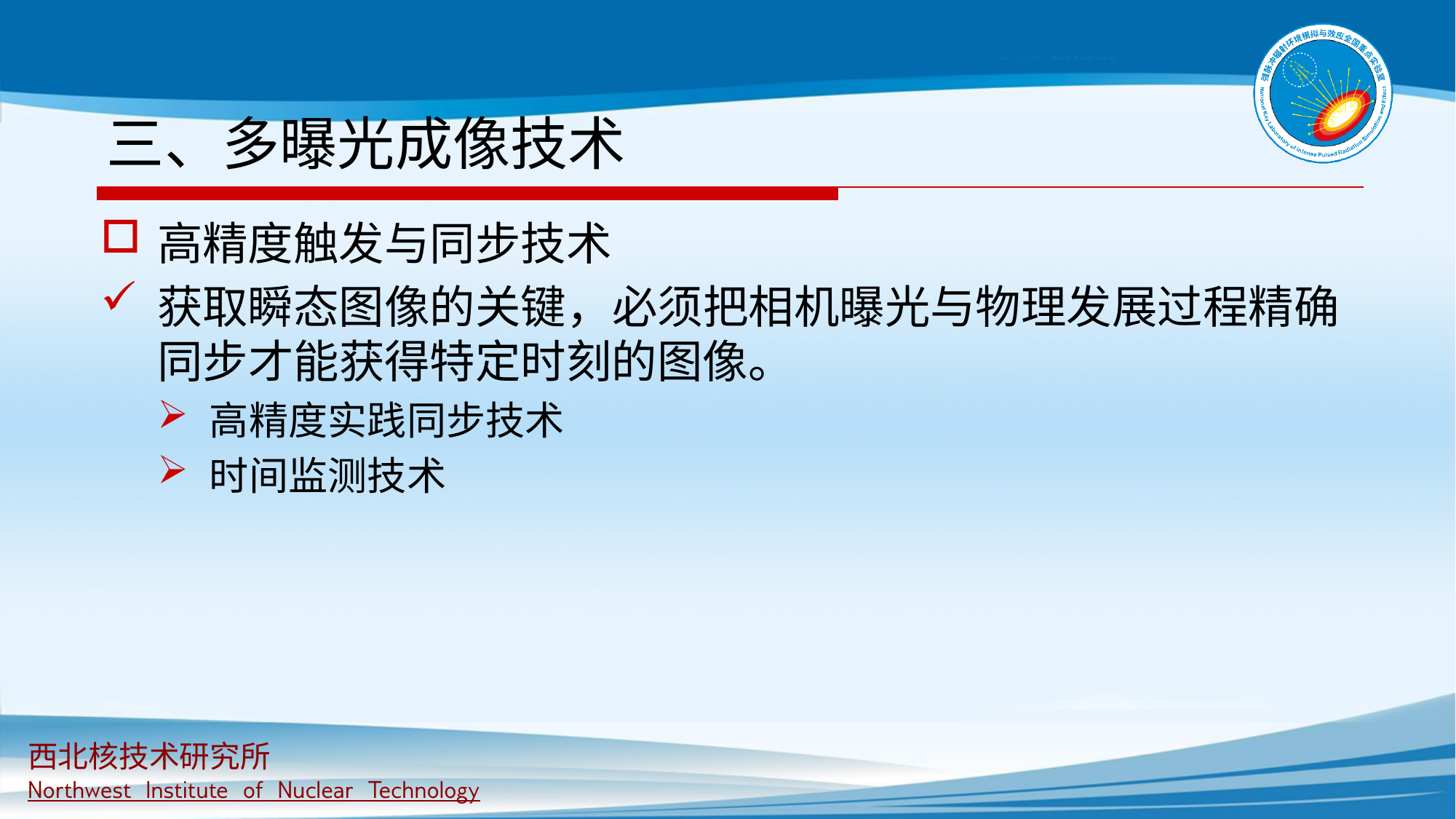

# 三、多曝光成像技术
高精度触发与同步技术
获取瞬态图像的关键，必须把相机曝光与物理发展过程精确同步才能获得特定时刻的图像。
高精度实践同步技术
时间监测技术